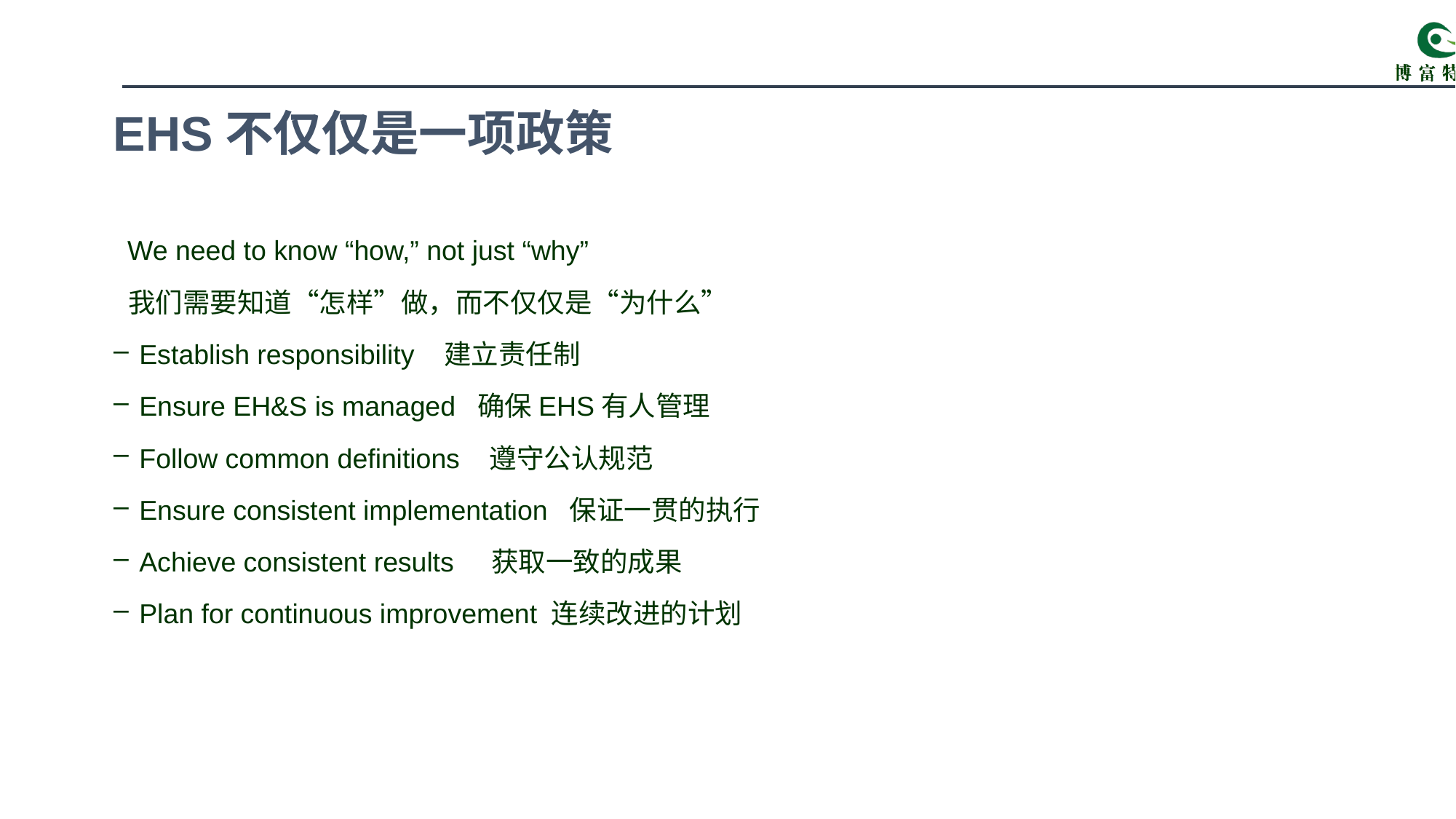

EHS不仅仅是一项政策
    We need to know “how,” not just “why”
    我们需要知道“怎样”做，而不仅仅是“为什么”
Establish responsibility   建立责任制
Ensure EH&S is managed  确保EHS有人管理
Follow common definitions   遵守公认规范
Ensure consistent implementation  保证一贯的执行
Achieve consistent results    获取一致的成果
Plan for continuous improvement 连续改进的计划